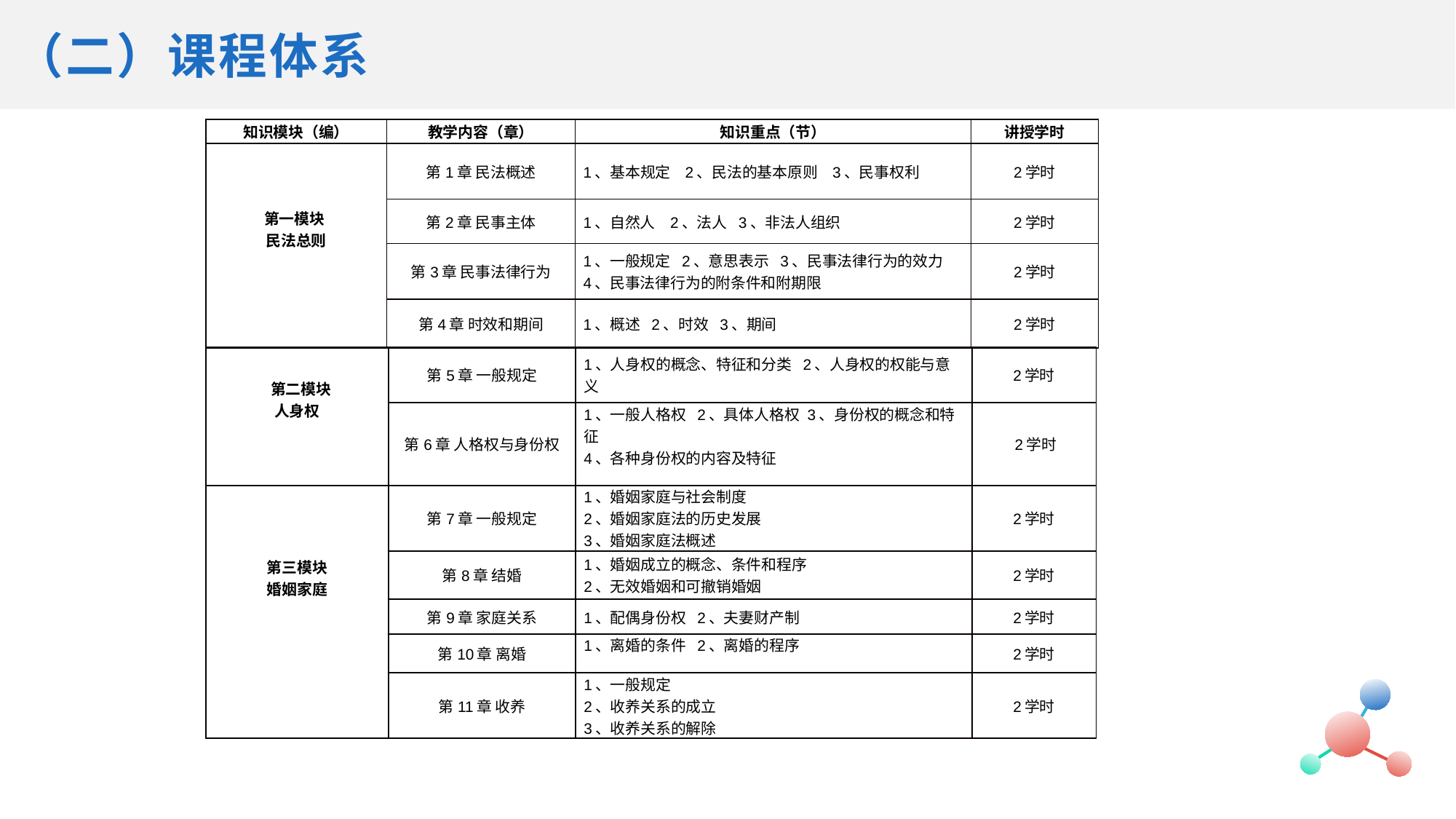

（二）课程体系
| 知识模块（编） | 教学内容（章） | 知识重点（节） | 讲授学时 |
| --- | --- | --- | --- |
| 第一模块 民法总则 | 第1章 民法概述 | 1、基本规定 2、民法的基本原则 3、民事权利 | 2学时 |
|  | 第2章 民事主体 | 1、自然人 2、法人 3、非法人组织 | 2学时 |
|  | 第3章 民事法律行为 | 1、一般规定 2、意思表示 3、民事法律行为的效力 4、民事法律行为的附条件和附期限 | 2学时 |
|  | 第4章 时效和期间 | 1、概述 2、时效 3、期间 | 2学时 |
| 第二模块 人身权 | 第5章 一般规定 | 1、人身权的概念、特征和分类 2、人身权的权能与意义 | 2学时 |
| --- | --- | --- | --- |
|  | 第6章 人格权与身份权 | 1、一般人格权 2、具体人格权 3、身份权的概念和特征 4、各种身份权的内容及特征 | 2学时 |
| 第三模块 婚姻家庭 | 第7章 一般规定 | 1、婚姻家庭与社会制度 2、婚姻家庭法的历史发展 3、婚姻家庭法概述 | 2学时 |
|  | 第8章 结婚 | 1、婚姻成立的概念、条件和程序 2、无效婚姻和可撤销婚姻 | 2学时 |
|  | 第9章 家庭关系 | 1、配偶身份权 2、夫妻财产制 | 2学时 |
|  | 第10章 离婚 | 1、离婚的条件 2、离婚的程序 | 2学时 |
|  | 第11章 收养 | 1、一般规定 2、收养关系的成立 3、收养关系的解除 | 2学时 |